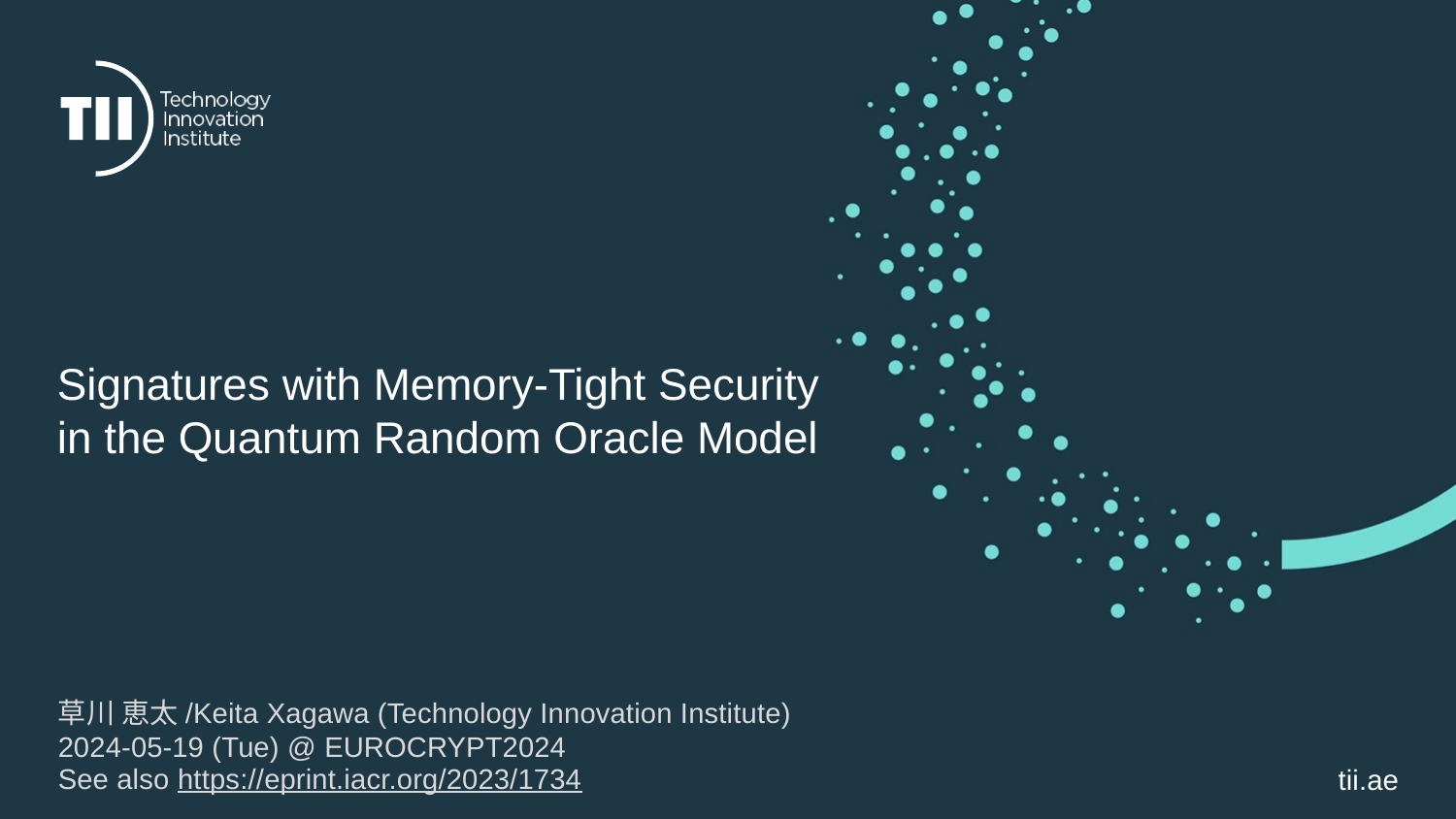

# Signatures with Memory-Tight Security in the Quantum Random Oracle Model
草川 恵太/Keita Xagawa (Technology Innovation Institute)
2024-05-19 (Tue) @ EUROCRYPT2024
See also https://eprint.iacr.org/2023/1734